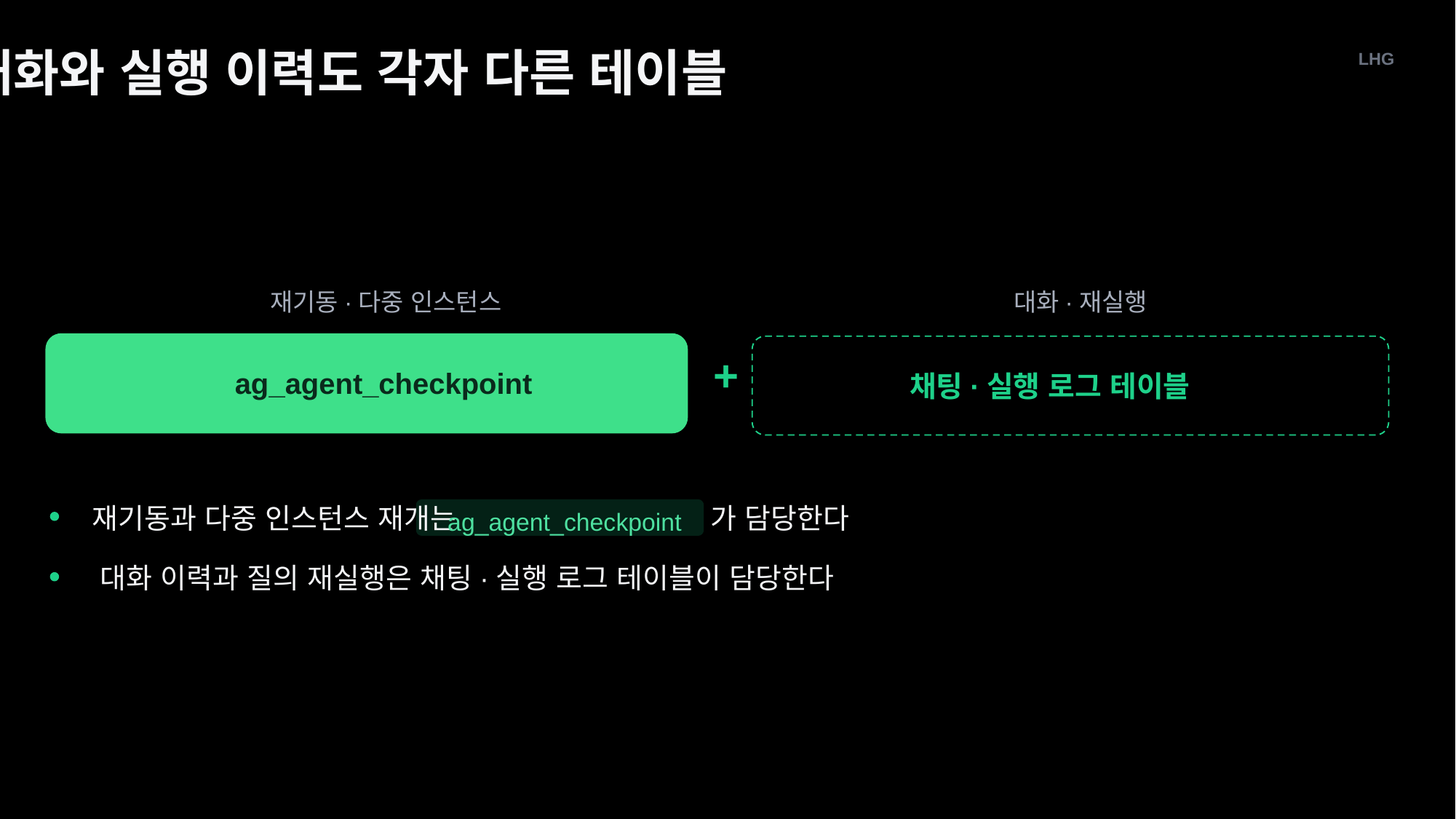

대화와 실행 이력도 각자 다른 테이블
LHG
재기동·다중 인스턴스
대화·재실행

+
ag_agent_checkpoint
채팅·실행 로그 테이블

재기동과 다중 인스턴스 재개는
가 담당한다
ag_agent_checkpoint

대화 이력과 질의 재실행은 채팅·실행 로그 테이블이 담당한다